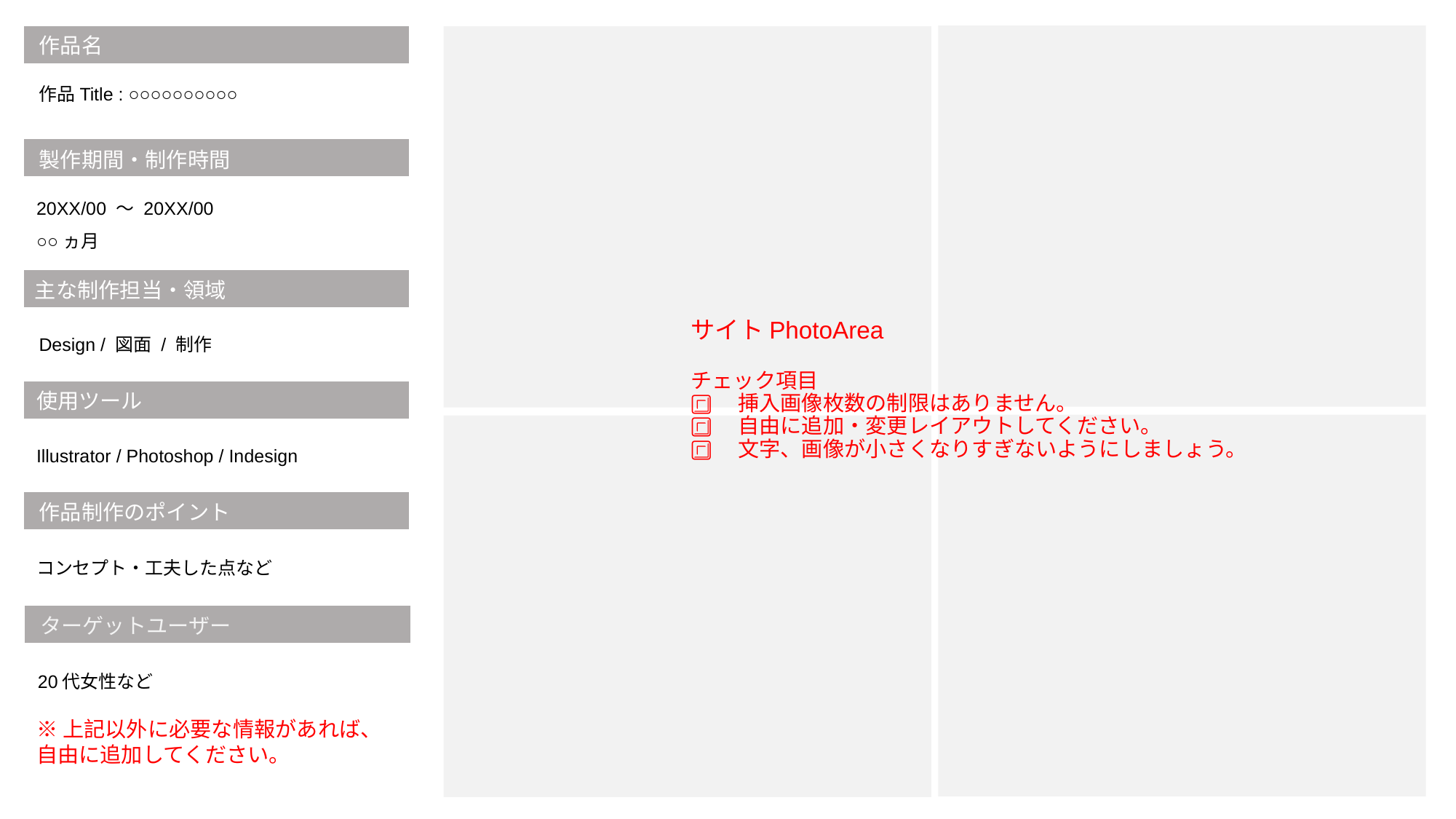

# 作品名
作品Title : ○○○○○○○○○○

製作期間・制作時間
20XX/00 ～ 20XX/00
○○ヵ月

主な制作担当・領域
サイトPhotoArea
チェック項目
🔳　挿入画像枚数の制限はありません。
🔳　自由に追加・変更レイアウトしてください。
🔳　文字、画像が小さくなりすぎないようにしましょう。
Design / 図面 / 制作

使用ツール

Illustrator / Photoshop / Indesign

作品制作のポイント
コンセプト・工夫した点など

ターゲットユーザー
20代女性など
※上記以外に必要な情報があれば、自由に追加してください。